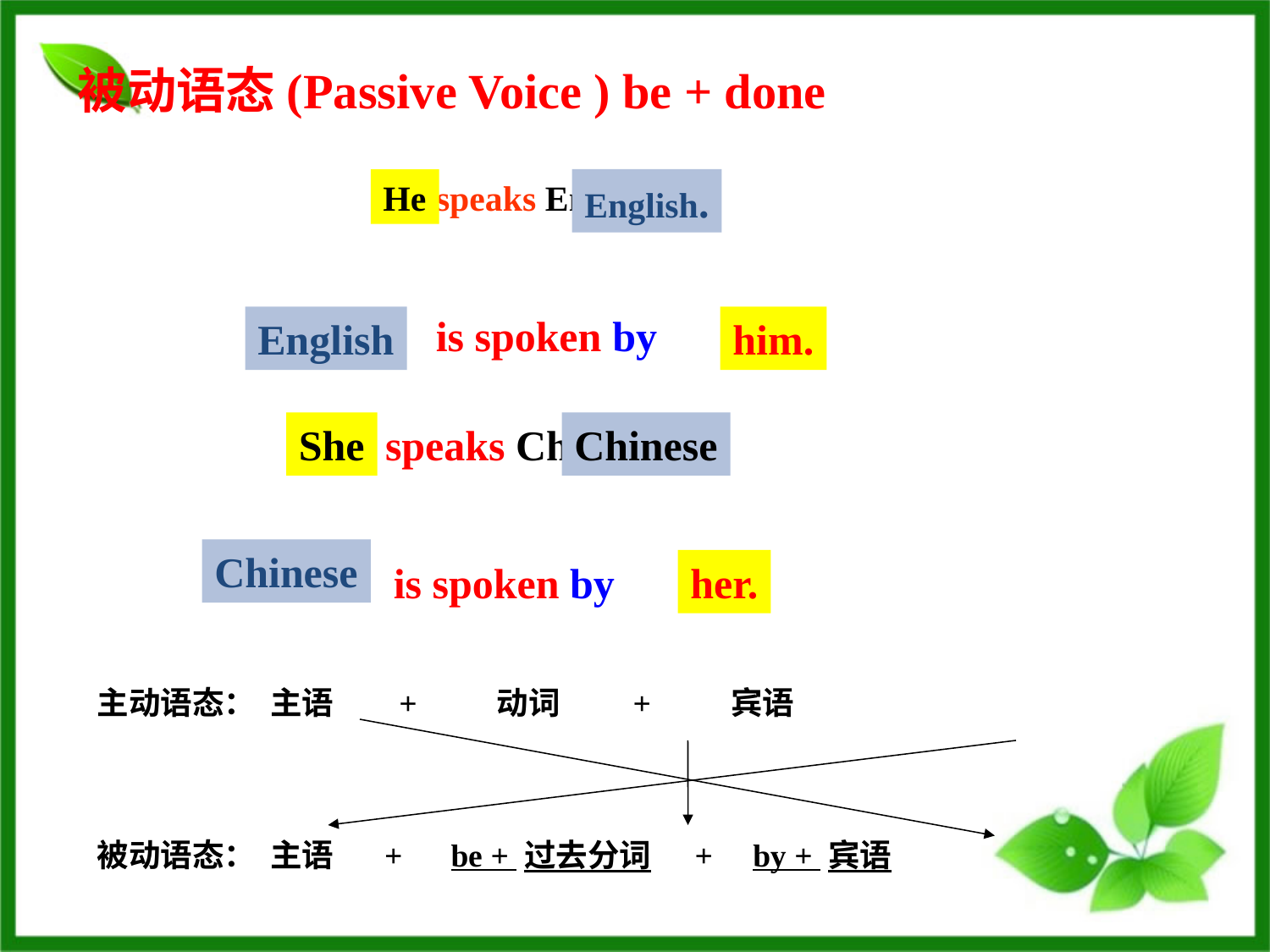

被动语态(Passive Voice ) be + done
He speaks English.
He
English.
English
him.
 is spoken by
She
She speaks Chinese.
Chinese
Chinese
is spoken by
her.
主动语态：  主语        +         动词         +         宾语

被动语态：  主语      +      be + 过去分词     +     by + 宾语